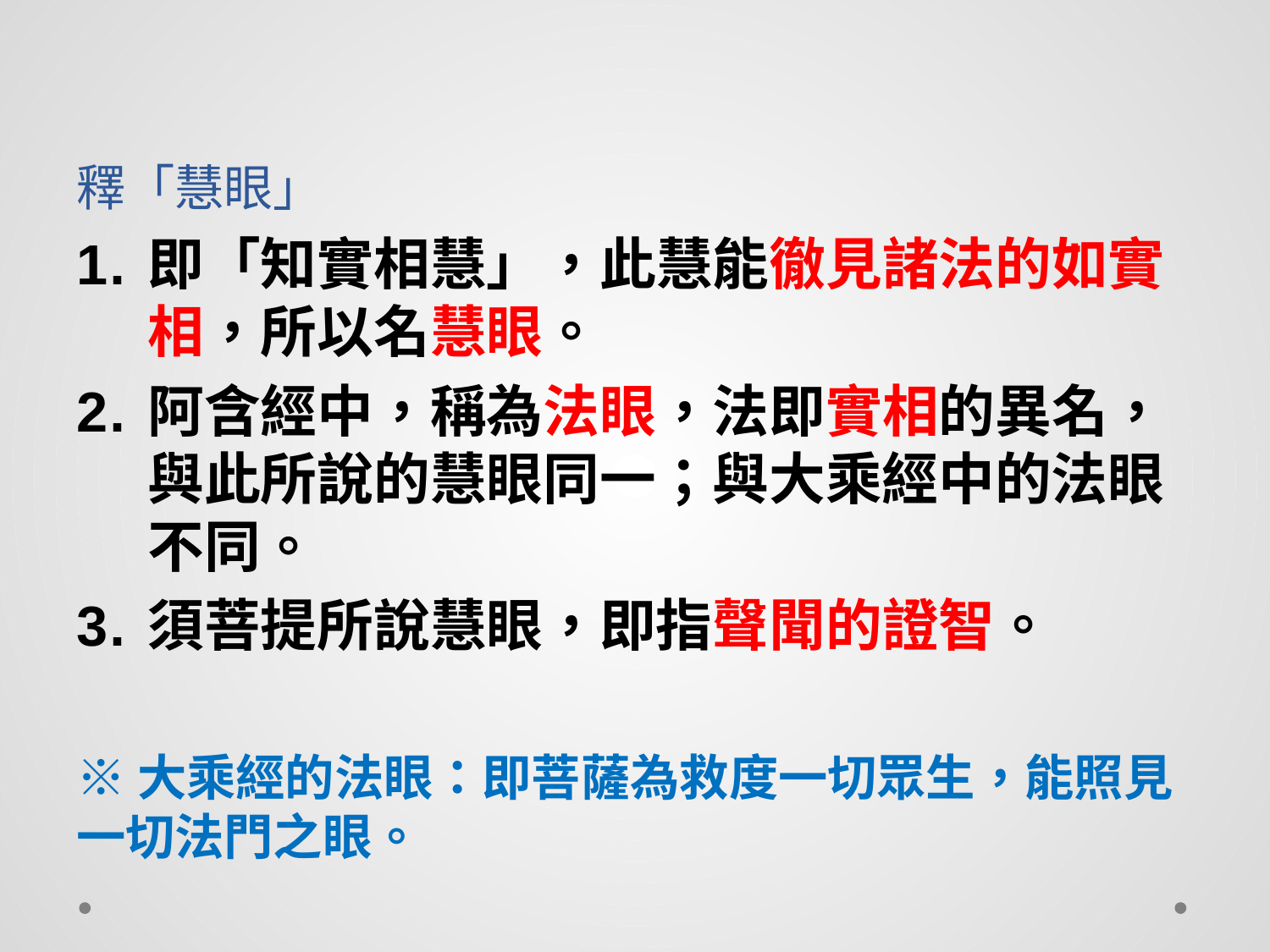

# 釋「慧眼」
即「知實相慧」，此慧能徹見諸法的如實相，所以名慧眼。
阿含經中，稱為法眼，法即實相的異名，與此所說的慧眼同一；與大乘經中的法眼不同。
須菩提所說慧眼，即指聲聞的證智。

※大乘經的法眼：即菩薩為救度一切眾生，能照見一切法門之眼。